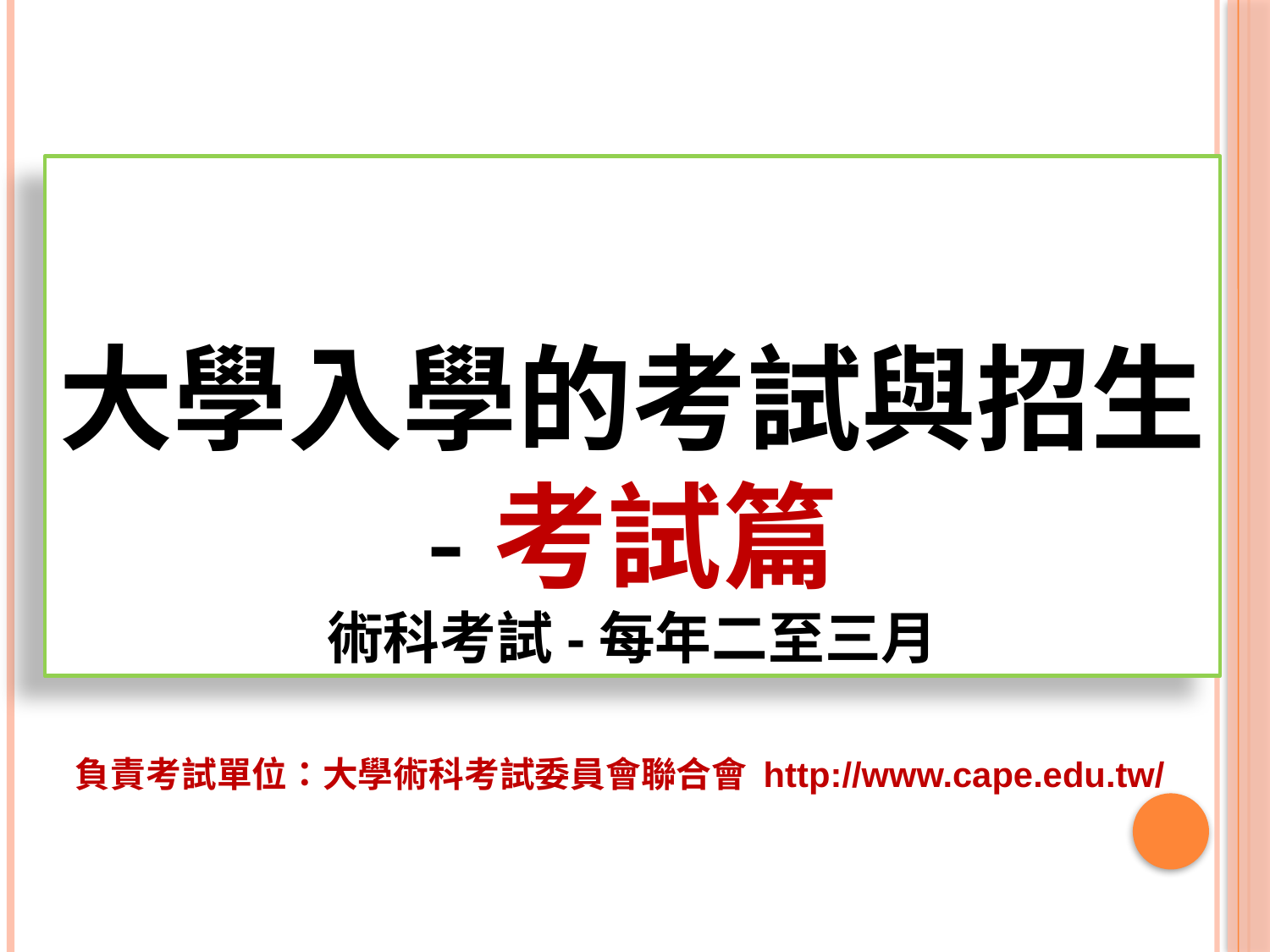

# 大學入學的考試與招生 -考試篇 術科考試-每年二至三月

負責考試單位：大學術科考試委員會聯合會 http://www.cape.edu.tw/